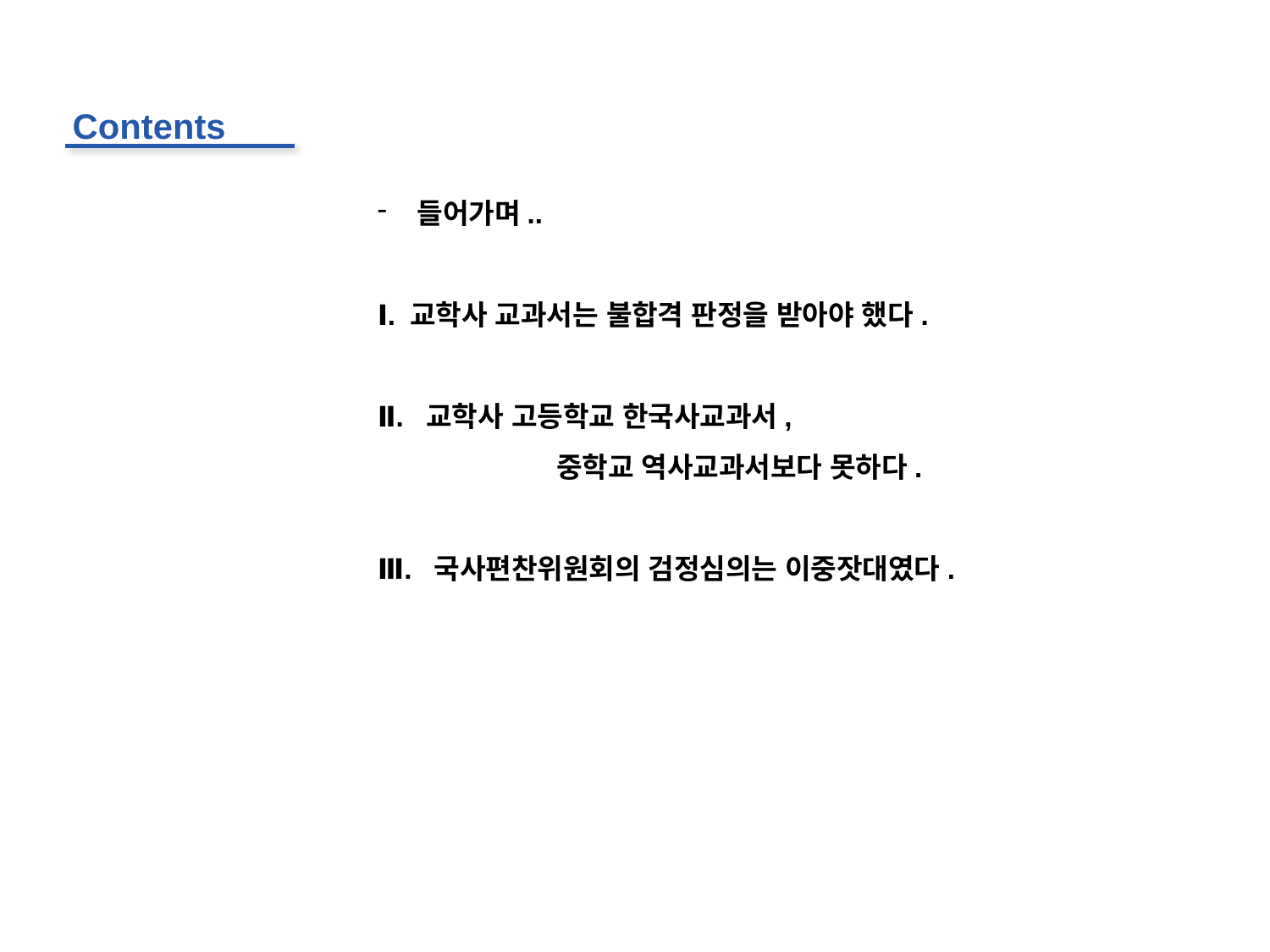

Contents
들어가며..

Ⅰ. 교학사 교과서는 불합격 판정을 받아야 했다.

Ⅱ.  교학사 고등학교 한국사교과서,
                      중학교 역사교과서보다 못하다.

Ⅲ.  국사편찬위원회의 검정심의는 이중잣대였다.